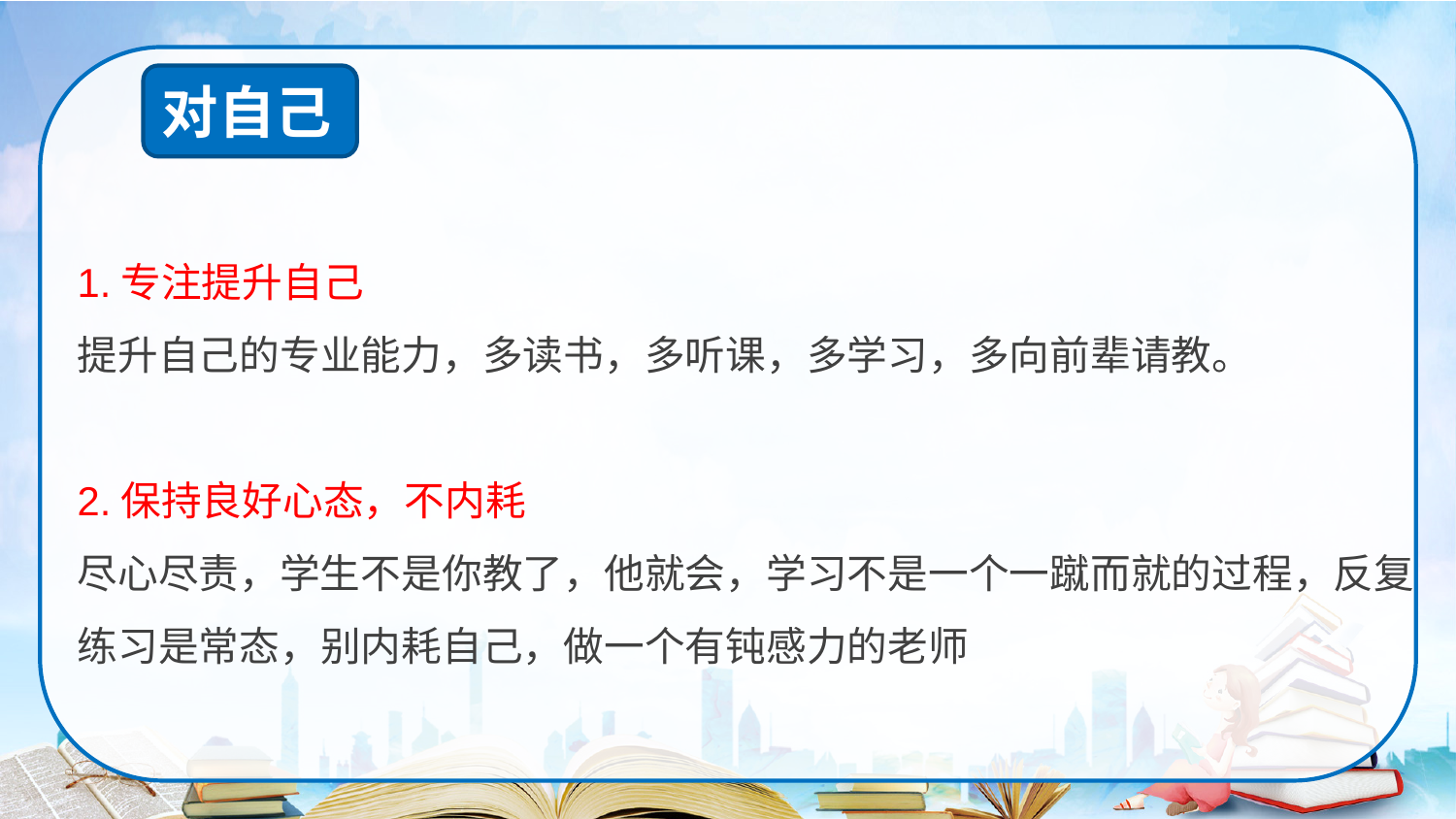

对自己
1.专注提升自己
提升自己的专业能力，多读书，多听课，多学习，多向前辈请教。

2.保持良好心态，不内耗
尽心尽责，学生不是你教了，他就会，学习不是一个一蹴而就的过程，反复
练习是常态，别内耗自己，做一个有钝感力的老师